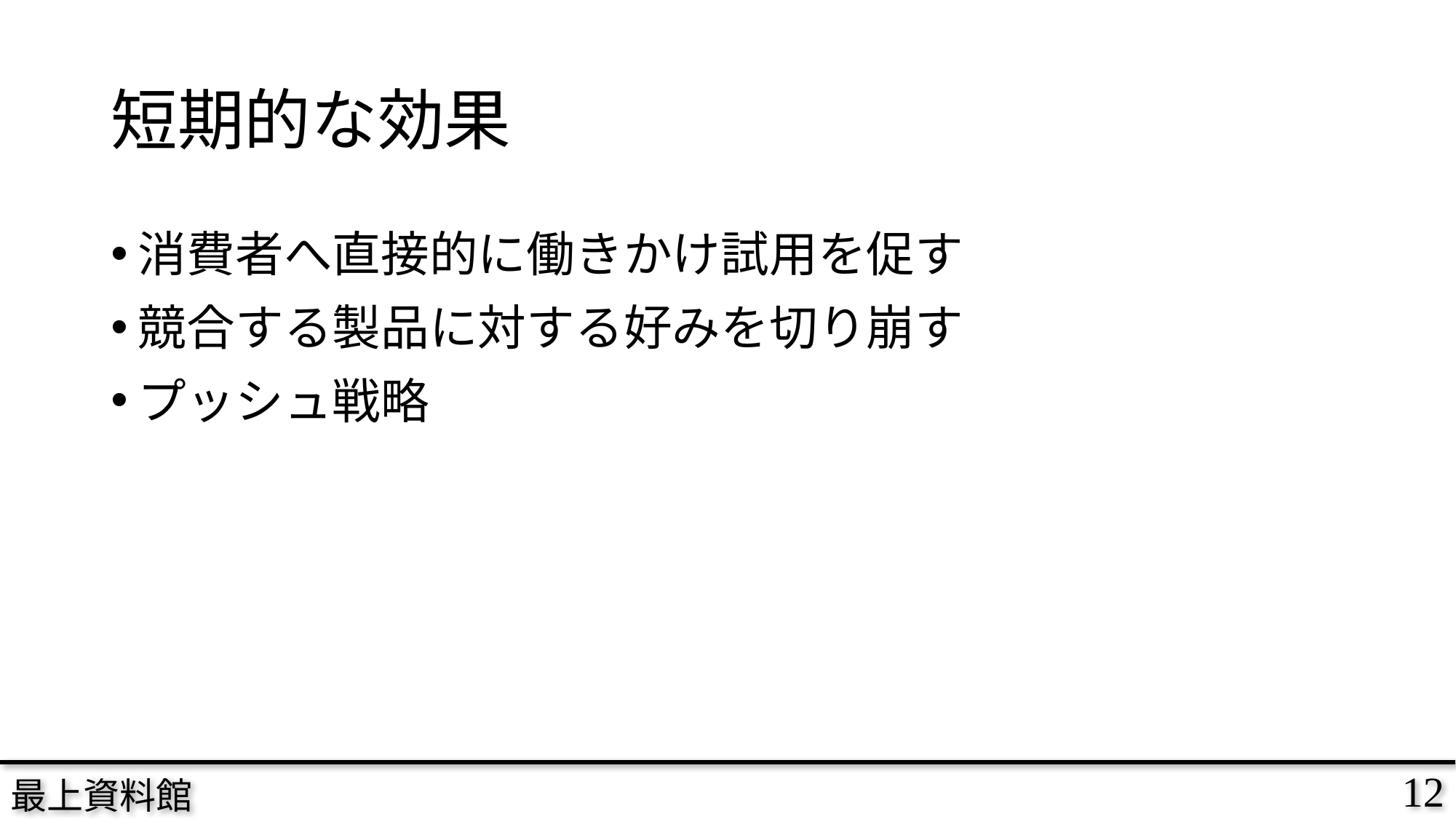

# 短期的な効果
消費者へ直接的に働きかけ試用を促す
競合する製品に対する好みを切り崩す
プッシュ戦略